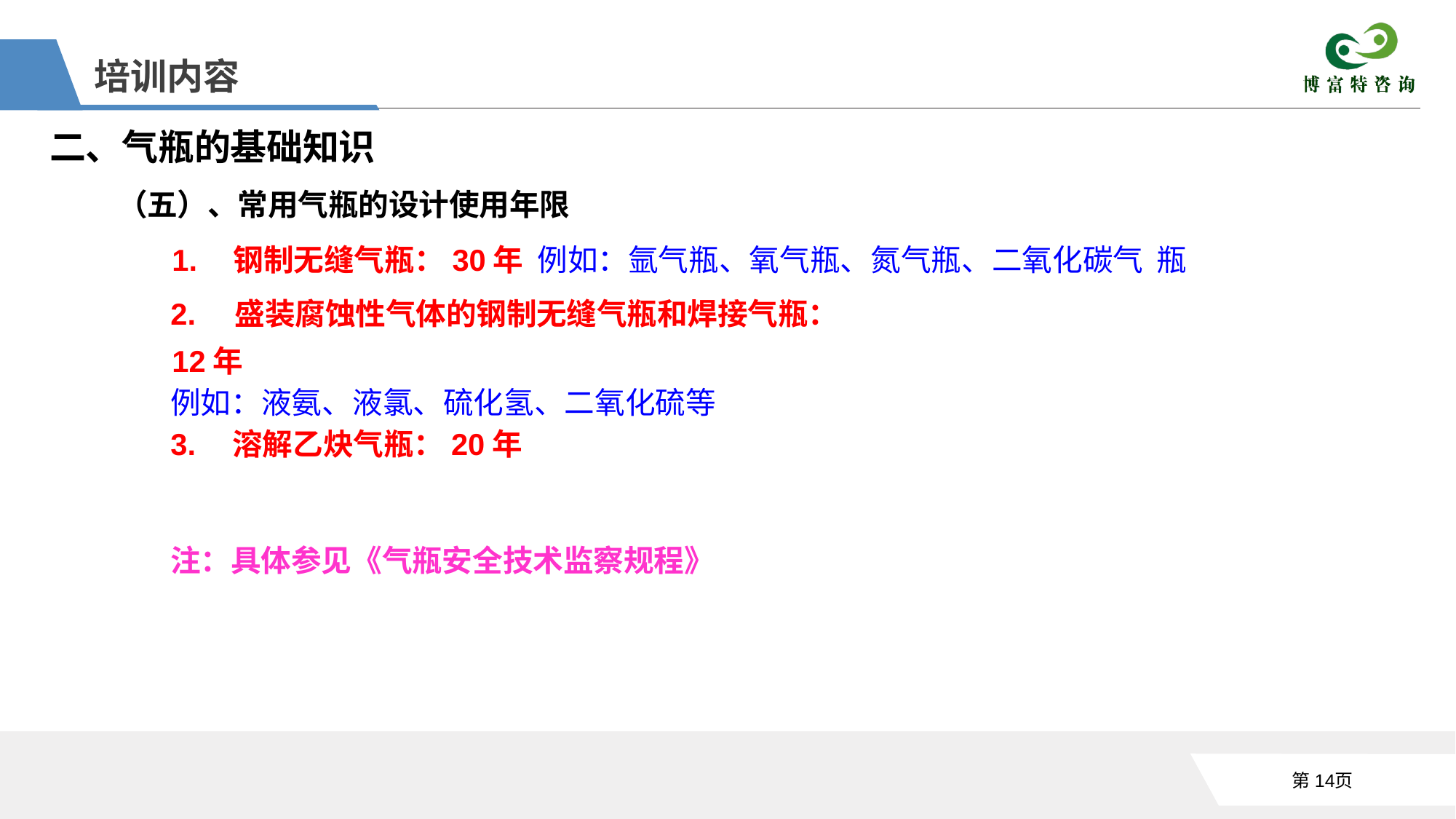

培训内容
二、气瓶的基础知识
（五）、常用气瓶的设计使用年限
1.	钢制无缝气瓶：30年  例如：氩气瓶、氧气瓶、氮气瓶、二氧化碳气  瓶
2.	盛装腐蚀性气体的钢制无缝气瓶和焊接气瓶：
12年
例如：液氨、液氯、硫化氢、二氧化硫等
3.	溶解乙炔气瓶：20年

注：具体参见《气瓶安全技术监察规程》